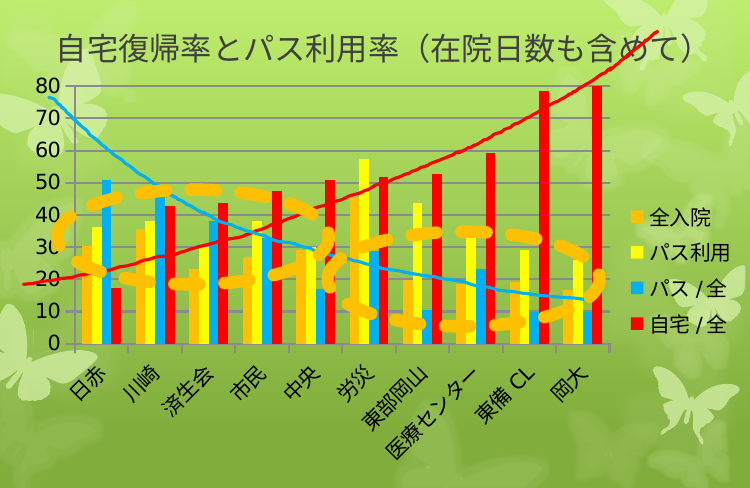

# 自宅復帰率とパス利用率（在院日数も含めて）

### Chart

| Category | 全入院 | パス利用 | パス/全 | 自宅/全 |
|---|---|---|---|---|
| 日赤 | 30.4 | 36.4 | 50.79365079365079 | 17.4 |
| 川崎 | 35.6 | 38.0 | 47.61904761904761 | 42.8 |
| 済生会 | 23.2 | 30.1 | 38.18181818181819 | 43.6 |
| 市民 | 26.8 | 38.2 | 32.71028037383177 | 47.6 |
| 中央 | 29.0 | 30.0 | 16.9811320754717 | 50.9 |
| 労災 | 45.3 | 57.3 | 28.846153846153843 | 51.9 |
| 東部岡山 | 19.9 | 43.7 | 10.526315789473683 | 52.6 |
| 医療センター | 18.5 | 34.3 | 23.18840579710145 | 59.4 |
| 東備CL | 19.04 | 29.0 | 9.803921568627452 | 78.4 |
| 岡大 | 16.6 | 26.0 | 10.0 | 80.0 |